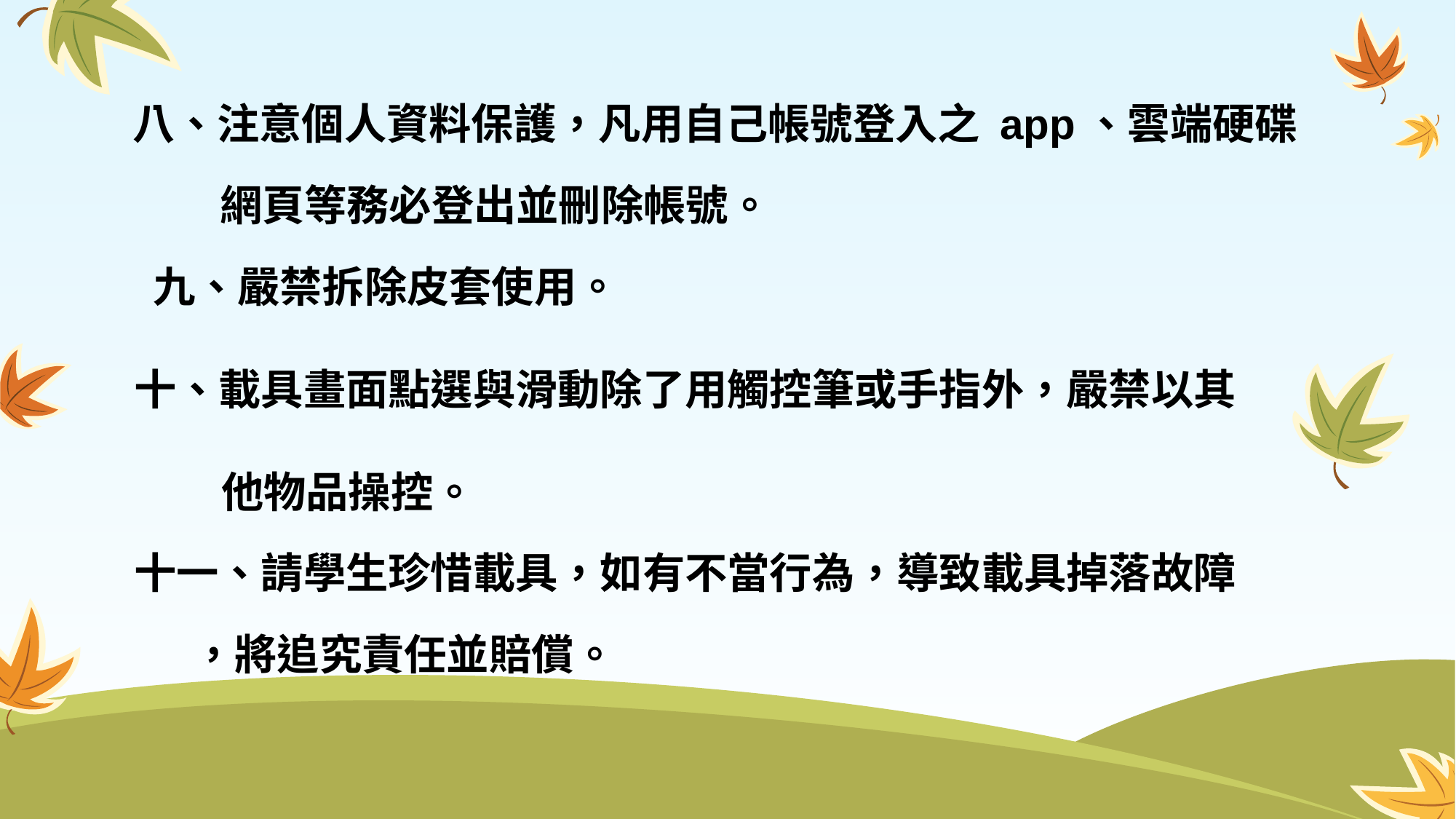

八、注意個人資料保護，凡用自己帳號登入之 app、雲端硬碟
        網頁等務必登出並刪除帳號。
  九、嚴禁拆除皮套使用。
十、載具畫面點選與滑動除了用觸控筆或手指外，嚴禁以其
        他物品操控。
十一、請學生珍惜載具，如有不當行為，導致載具掉落故障
     ，將追究責任並賠償。